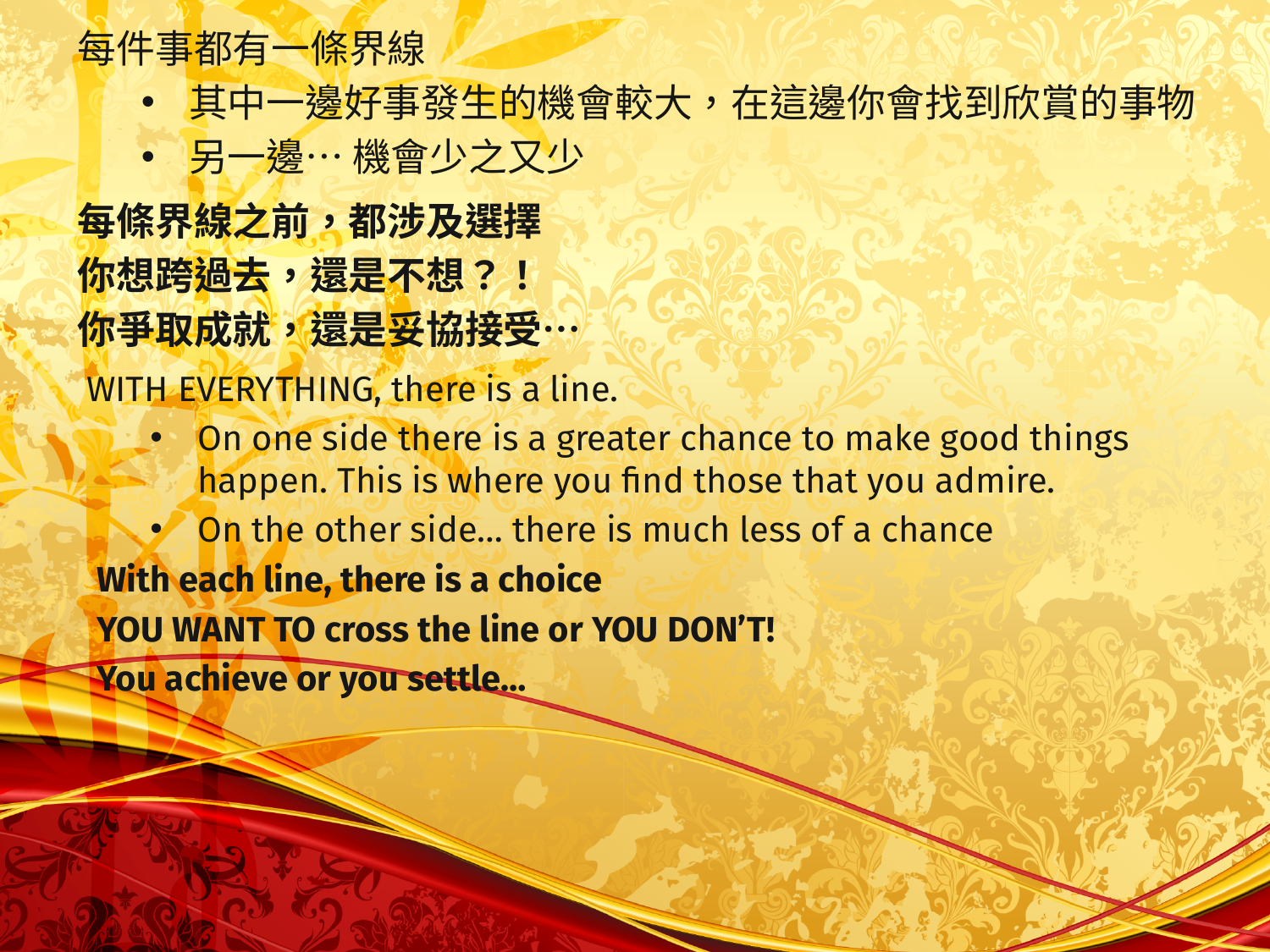

每件事都有一條界線
其中一邊好事發生的機會較大，在這邊你會找到欣賞的事物
另一邊… 機會少之又少
每條界線之前，都涉及選擇
你想跨過去，還是不想？！
你爭取成就，還是妥協接受…
WITH EVERYTHING, there is a line.
On one side there is a greater chance to make good things happen. This is where you find those that you admire.
On the other side… there is much less of a chance
With each line, there is a choice
YOU WANT TO cross the line or YOU DON’T!
You achieve or you settle…